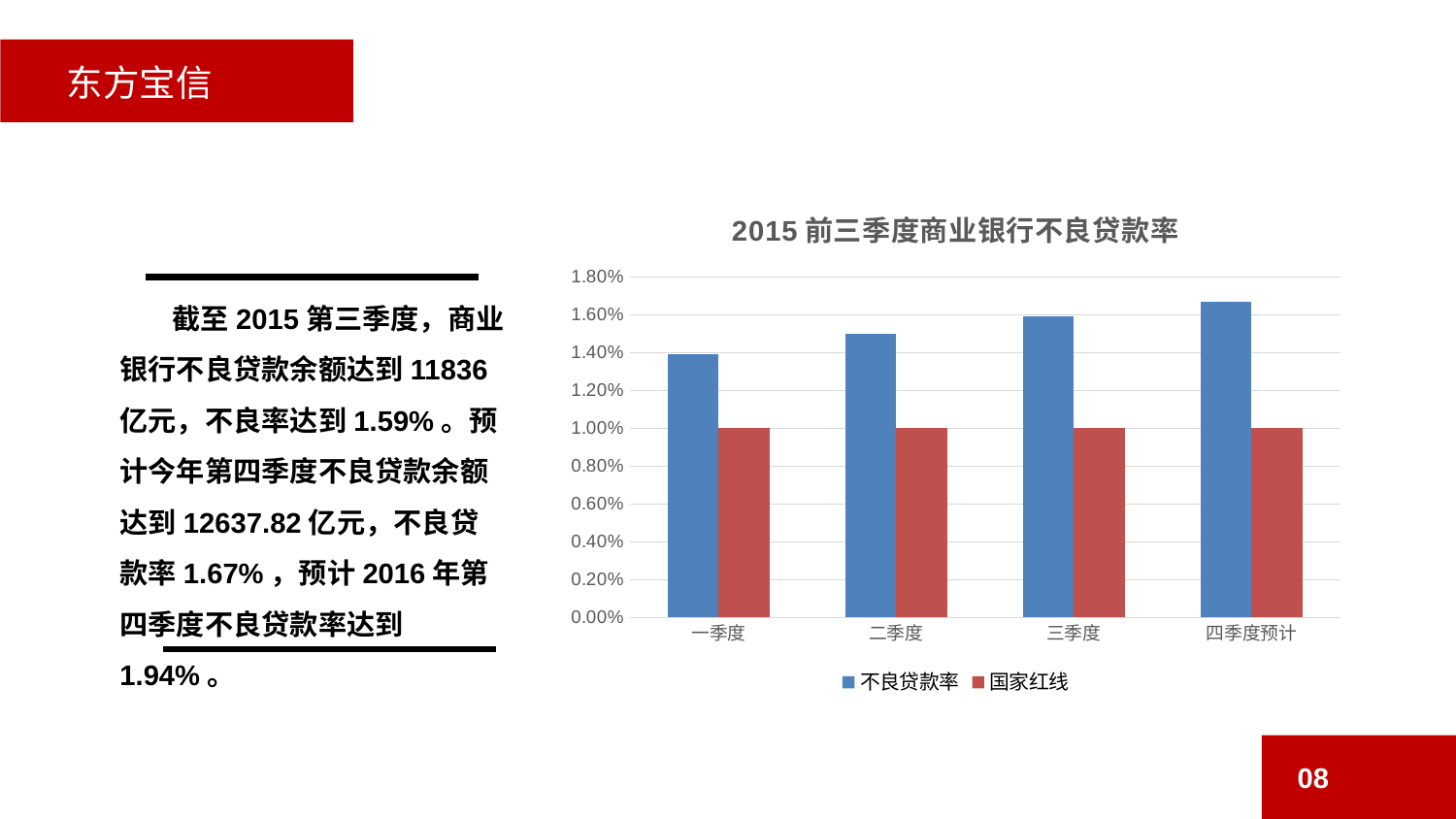

东方宝信

### Chart: 2015前三季度商业银行不良贷款率

| Category |  |  |
|---|---|---|
| 一季度 | 0.0139 | 0.01 |
| 二季度 | 0.015 | 0.01 |
| 三季度 | 0.0159 | 0.01 |
| 四季度预计 | 0.0167 | 0.01 |
       截至2015第三季度，商业银行不良贷款余额达到11836亿元，不良率达到1.59%。预计今年第四季度不良贷款余额达到12637.82亿元，不良贷款率1.67%，预计2016年第四季度不良贷款率达到1.94%。

08